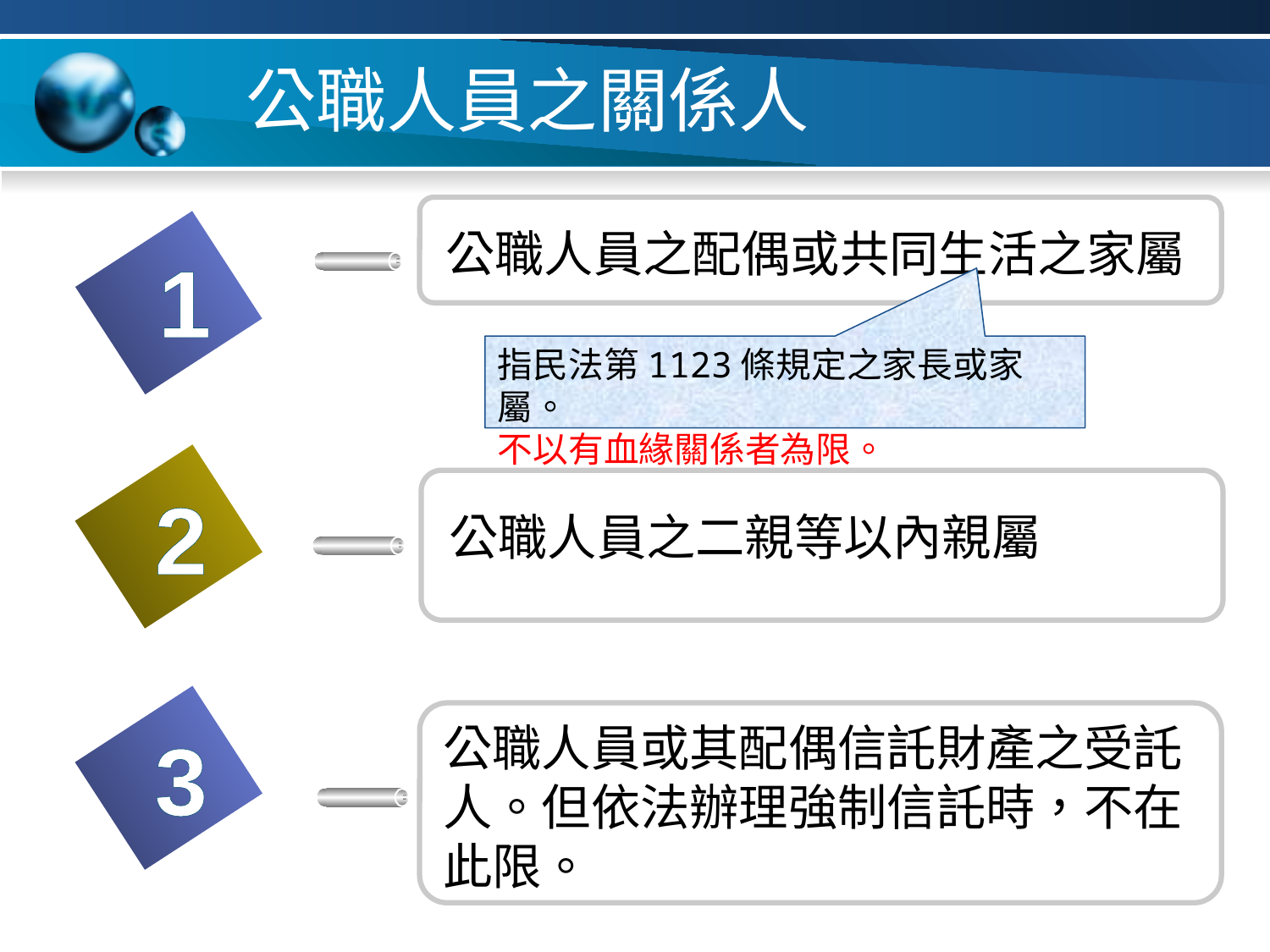

# 公職人員之關係人

公職人員之配偶或共同生活之家屬

1

指民法第1123條規定之家長或家屬。
不以有血緣關係者為限。

2
公職人員之二親等以內親屬

公職人員或其配偶信託財產之受託
人。但依法辦理強制信託時，不在
此限。
3